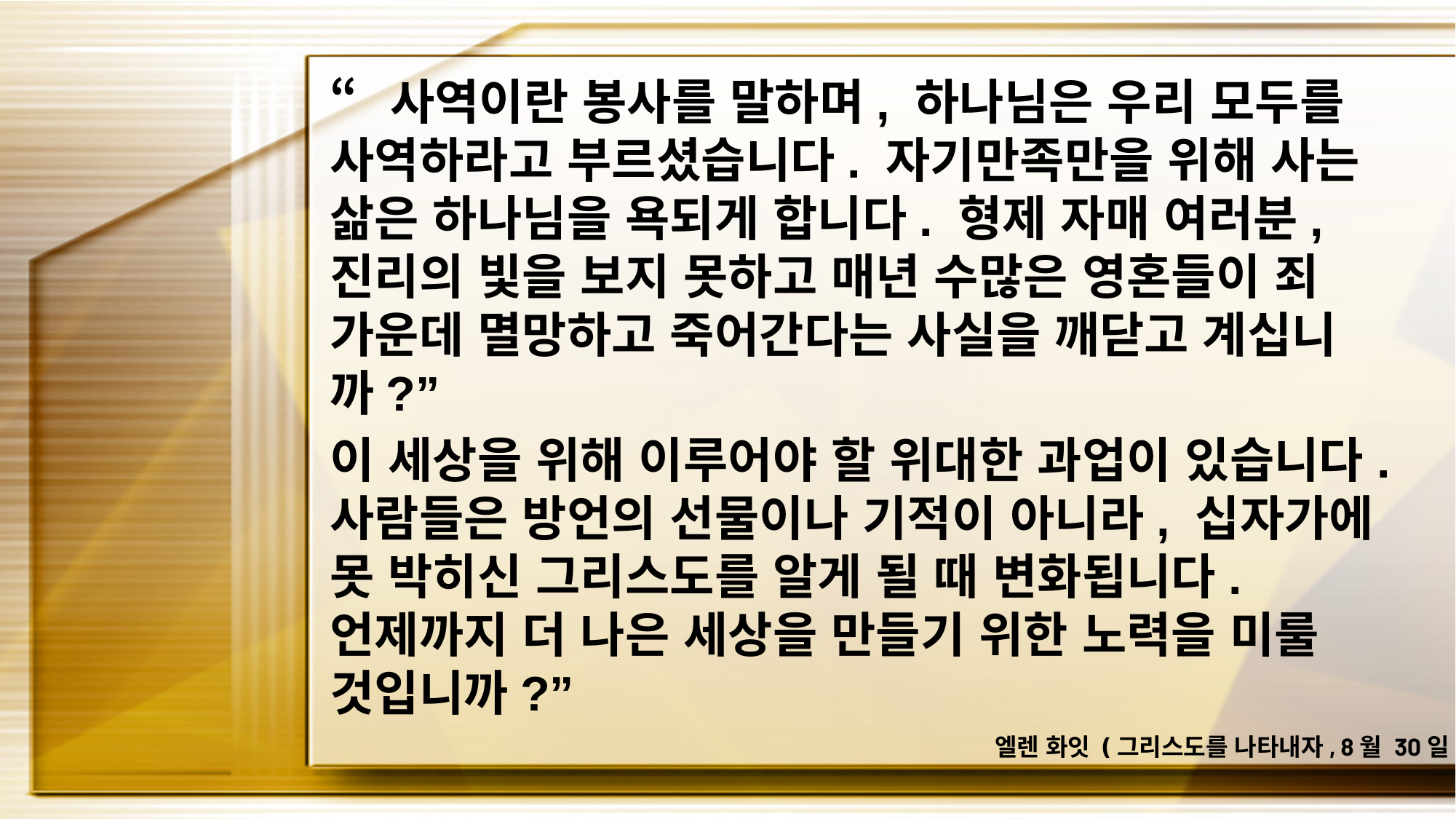

“사역이란 봉사를 말하며, 하나님은 우리 모두를 사역하라고 부르셨습니다. 자기만족만을 위해 사는 삶은 하나님을 욕되게 합니다. 형제 자매 여러분, 진리의 빛을 보지 못하고 매년 수많은 영혼들이 죄 가운데 멸망하고 죽어간다는 사실을 깨닫고 계십니까?”
이 세상을 위해 이루어야 할 위대한 과업이 있습니다. 사람들은 방언의 선물이나 기적이 아니라, 십자가에 못 박히신 그리스도를 알게 될 때 변화됩니다. 언제까지 더 나은 세상을 만들기 위한 노력을 미룰 것입니까?”
엘렌 화잇 (그리스도를 나타내자, 8월 30일)